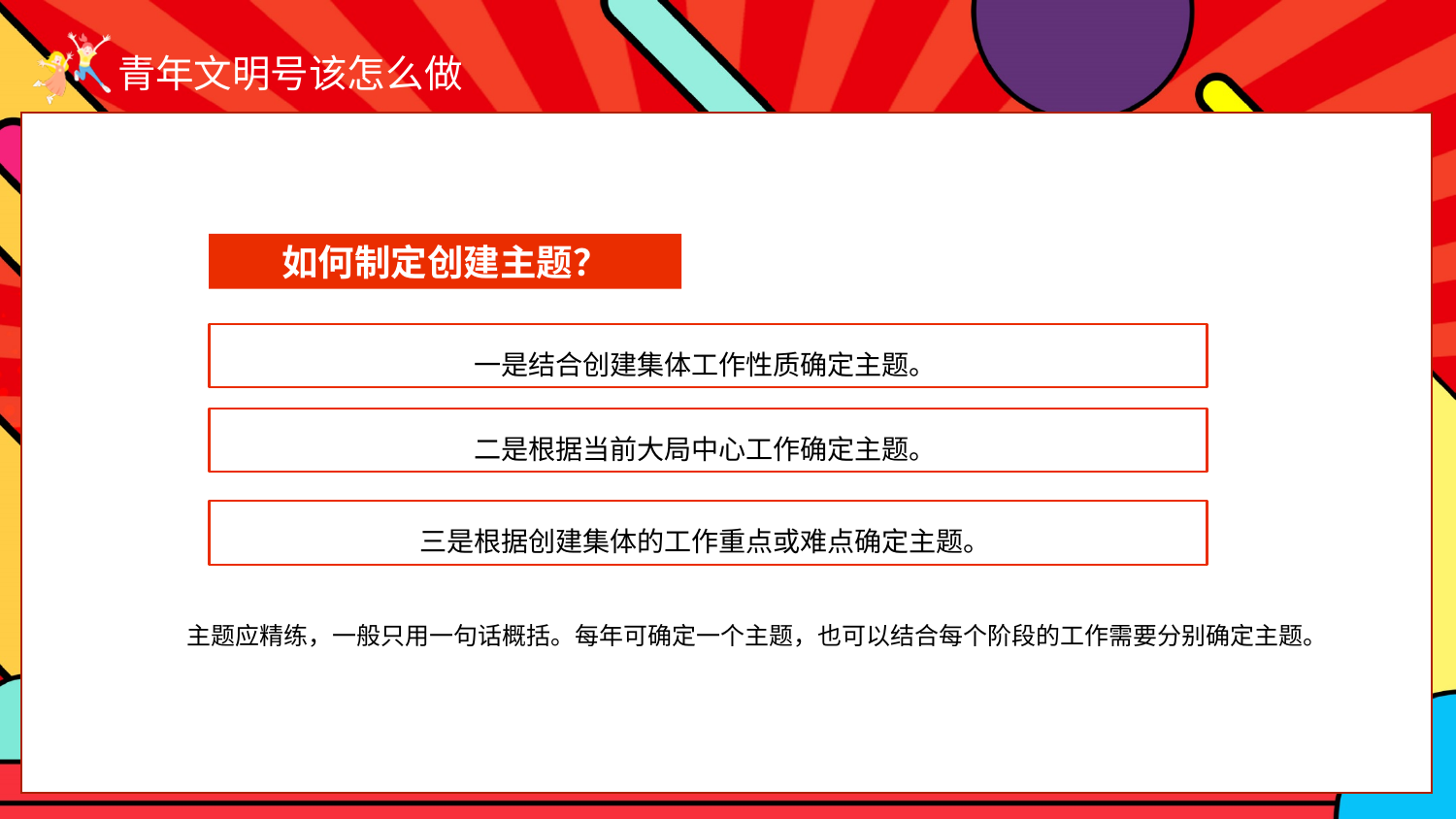

如何制定创建主题？
一是结合创建集体工作性质确定主题。
二是根据当前大局中心工作确定主题。
三是根据创建集体的工作重点或难点确定主题。
主题应精练，一般只用一句话概括。每年可确定一个主题，也可以结合每个阶段的工作需要分别确定主题。